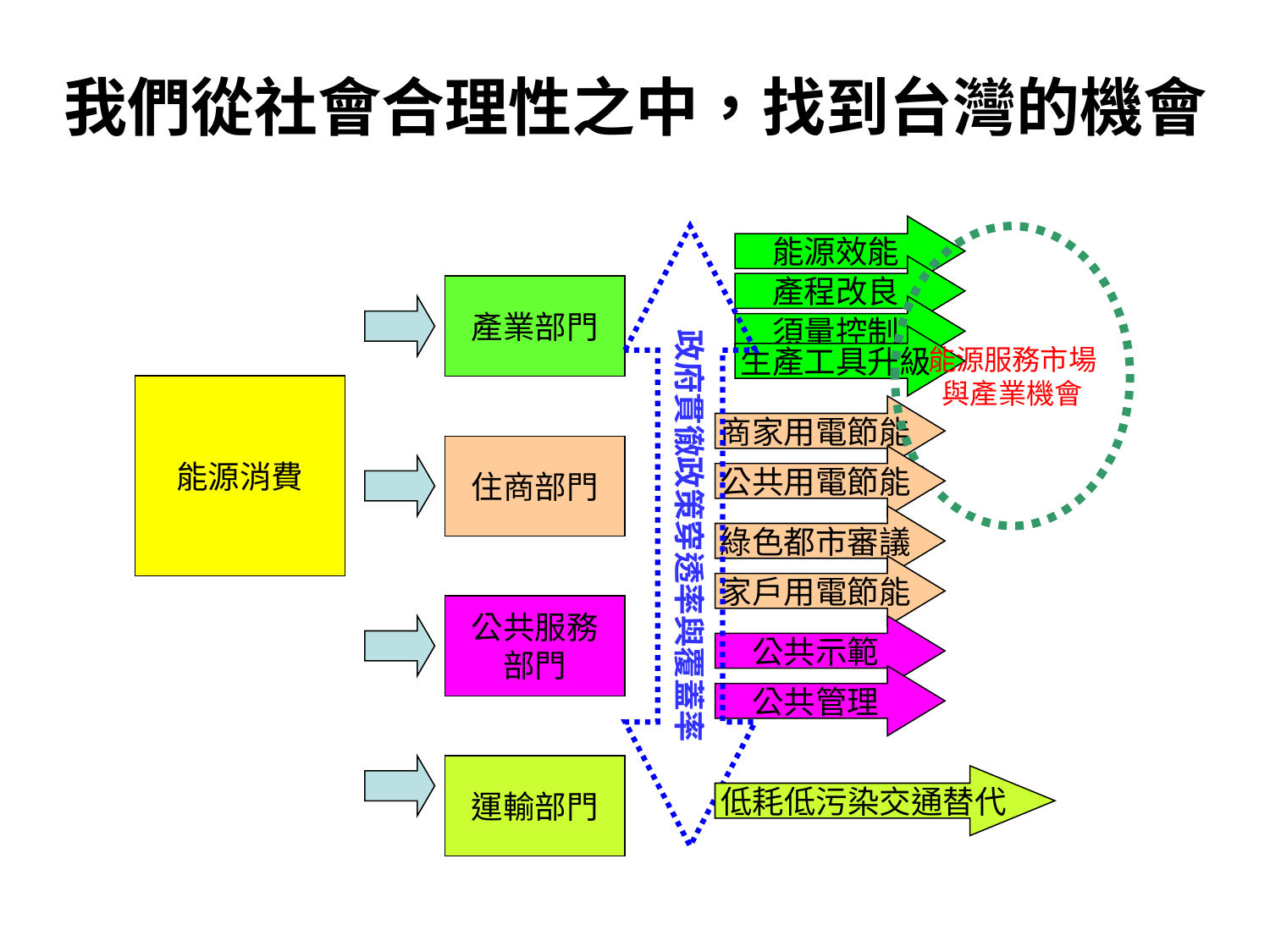

# 我們從社會合理性之中，找到台灣的機會
能源效能
政府貫徹政策穿透率與覆蓋率
能源服務市場
與產業機會
產程改良
產業部門

須量控制
生產工具升級
能源消費
商家用電節能
住商部門
公共用電節能

綠色都市審議
家戶用電節能
公共服務
部門

公共示範
公共管理

運輸部門
低耗低污染交通替代